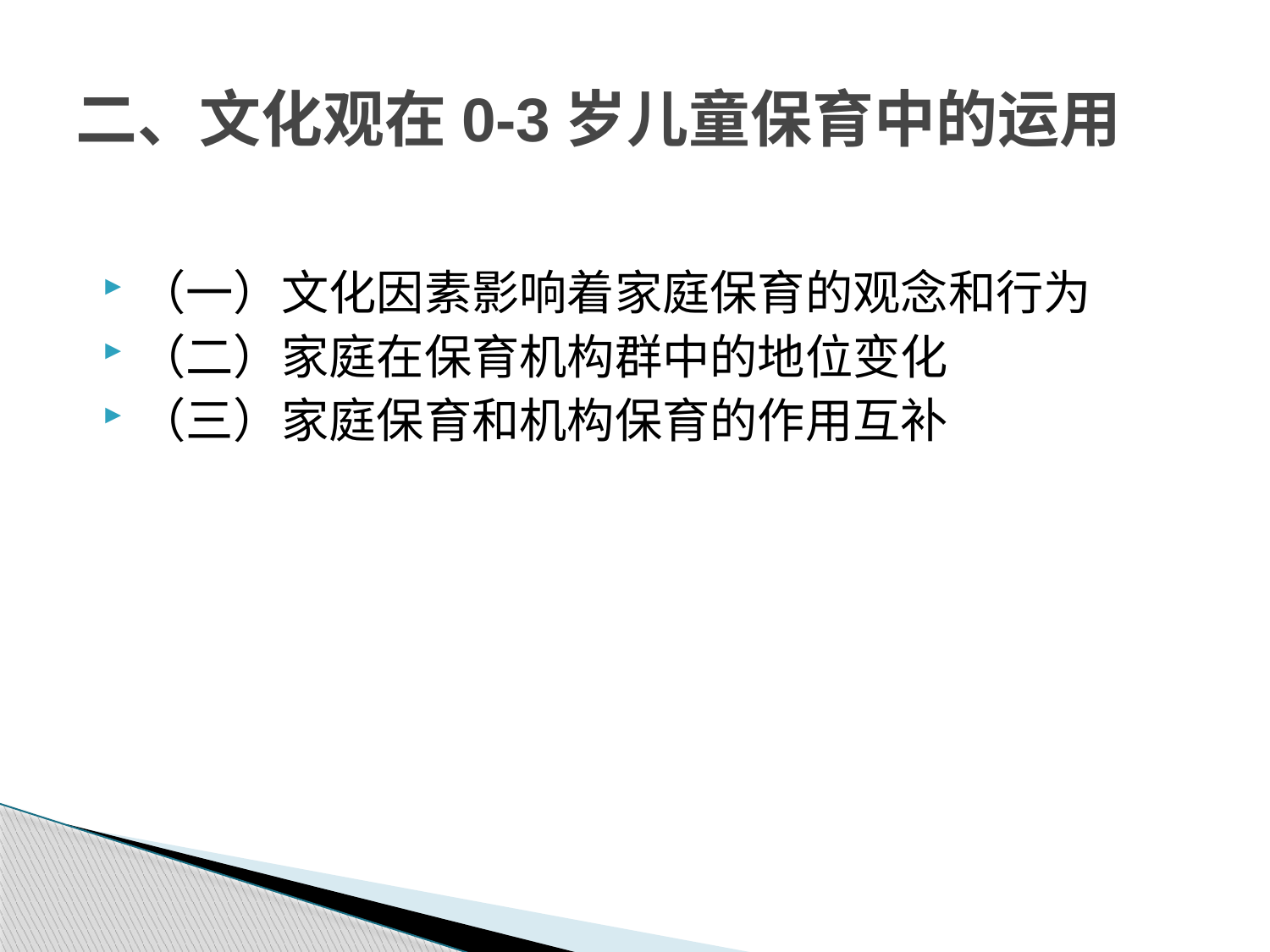

# 二、文化观在0-3岁儿童保育中的运用
（一）文化因素影响着家庭保育的观念和行为
（二）家庭在保育机构群中的地位变化
（三）家庭保育和机构保育的作用互补